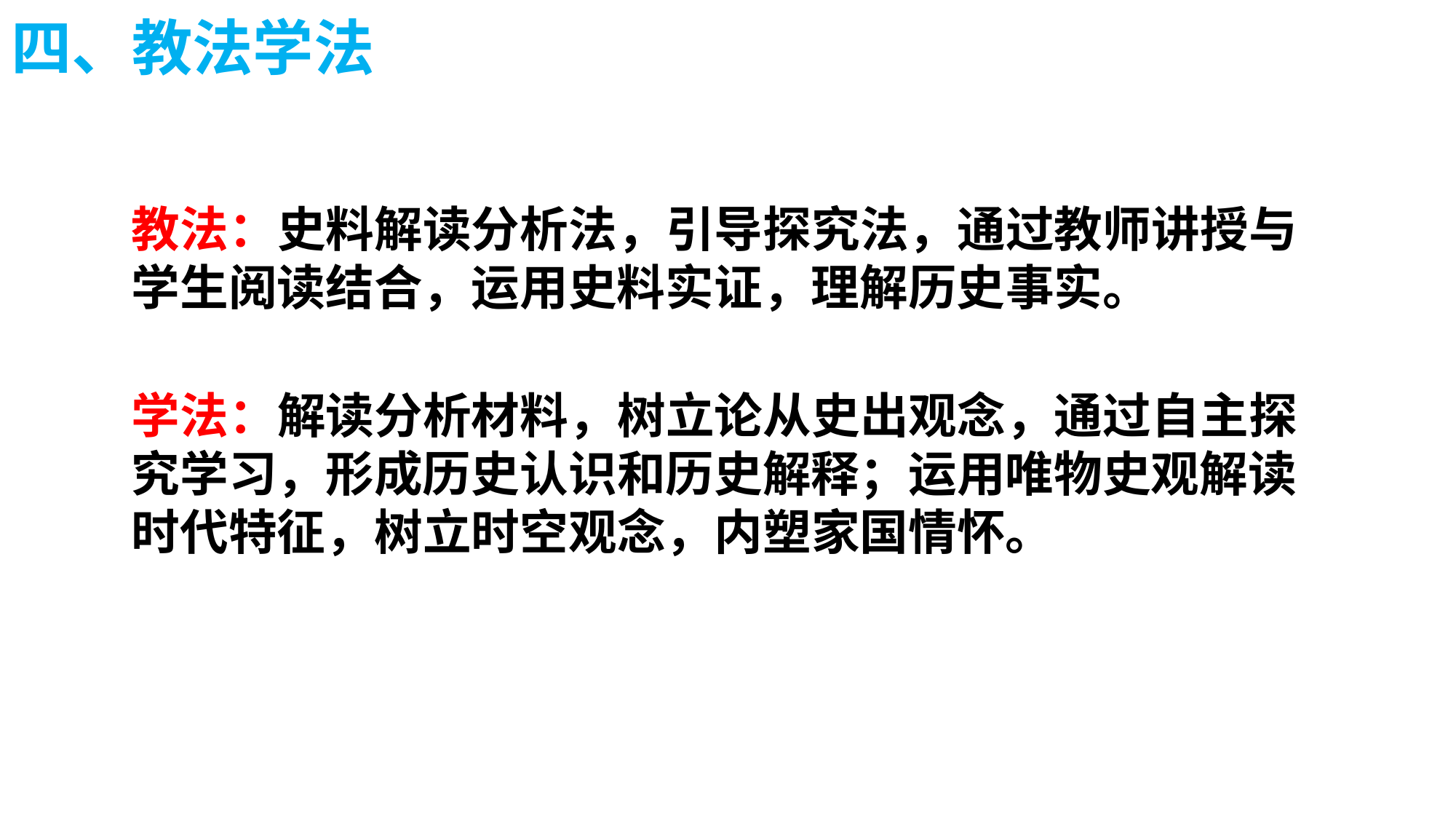

四、教法学法
教法：史料解读分析法，引导探究法，通过教师讲授与学生阅读结合，运用史料实证，理解历史事实。

学法：解读分析材料，树立论从史出观念，通过自主探究学习，形成历史认识和历史解释；运用唯物史观解读时代特征，树立时空观念，内塑家国情怀。